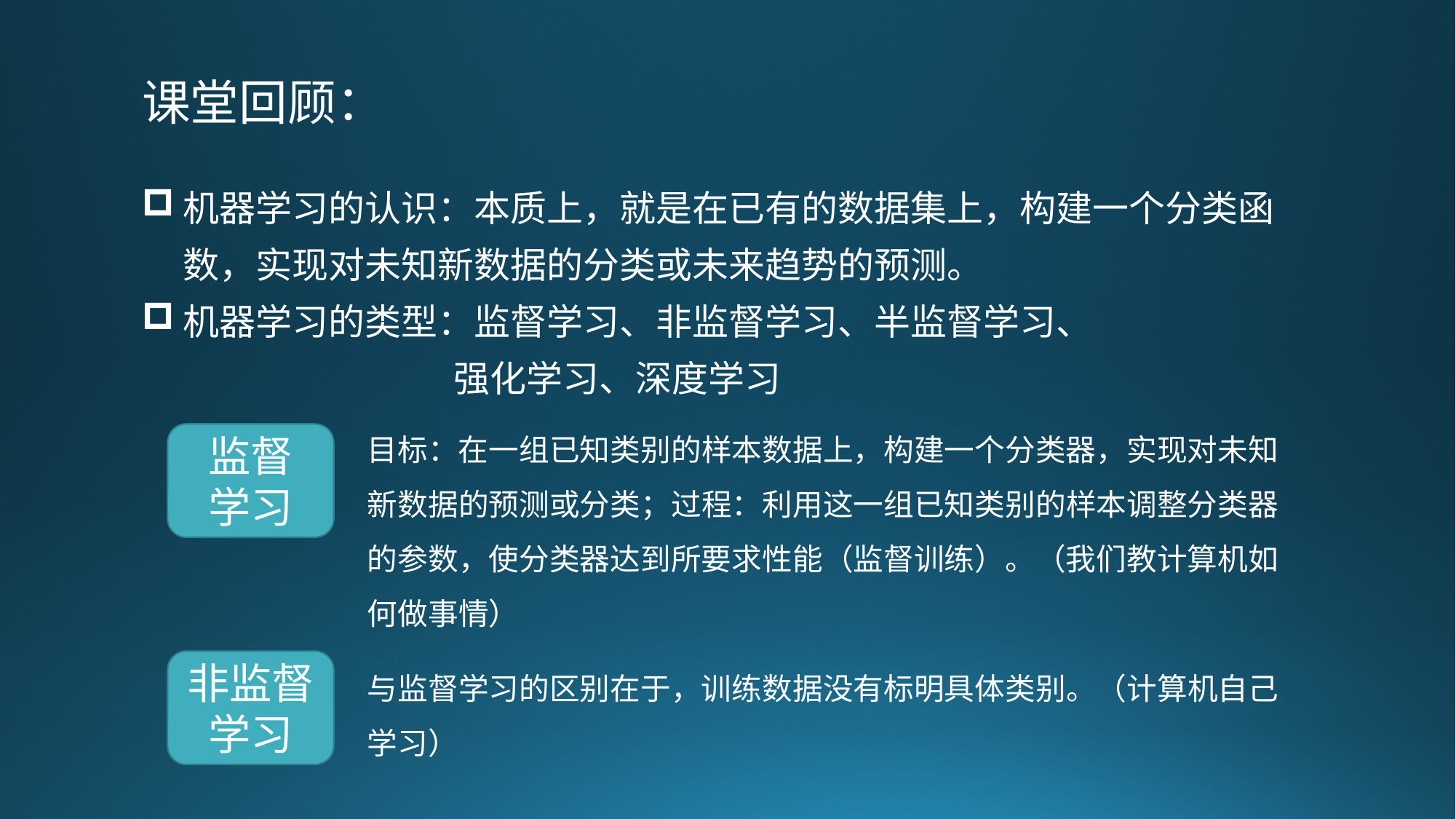

课堂回顾：
机器学习的认识：本质上，就是在已有的数据集上，构建一个分类函数，实现对未知新数据的分类或未来趋势的预测。
机器学习的类型：监督学习、非监督学习、半监督学习、
                                     强化学习、深度学习
目标：在一组已知类别的样本数据上，构建一个分类器，实现对未知新数据的预测或分类；过程：利用这一组已知类别的样本调整分类器的参数，使分类器达到所要求性能（监督训练）。（我们教计算机如何做事情）
监督
学习
与监督学习的区别在于，训练数据没有标明具体类别。（计算机自己学习）
非监督学习